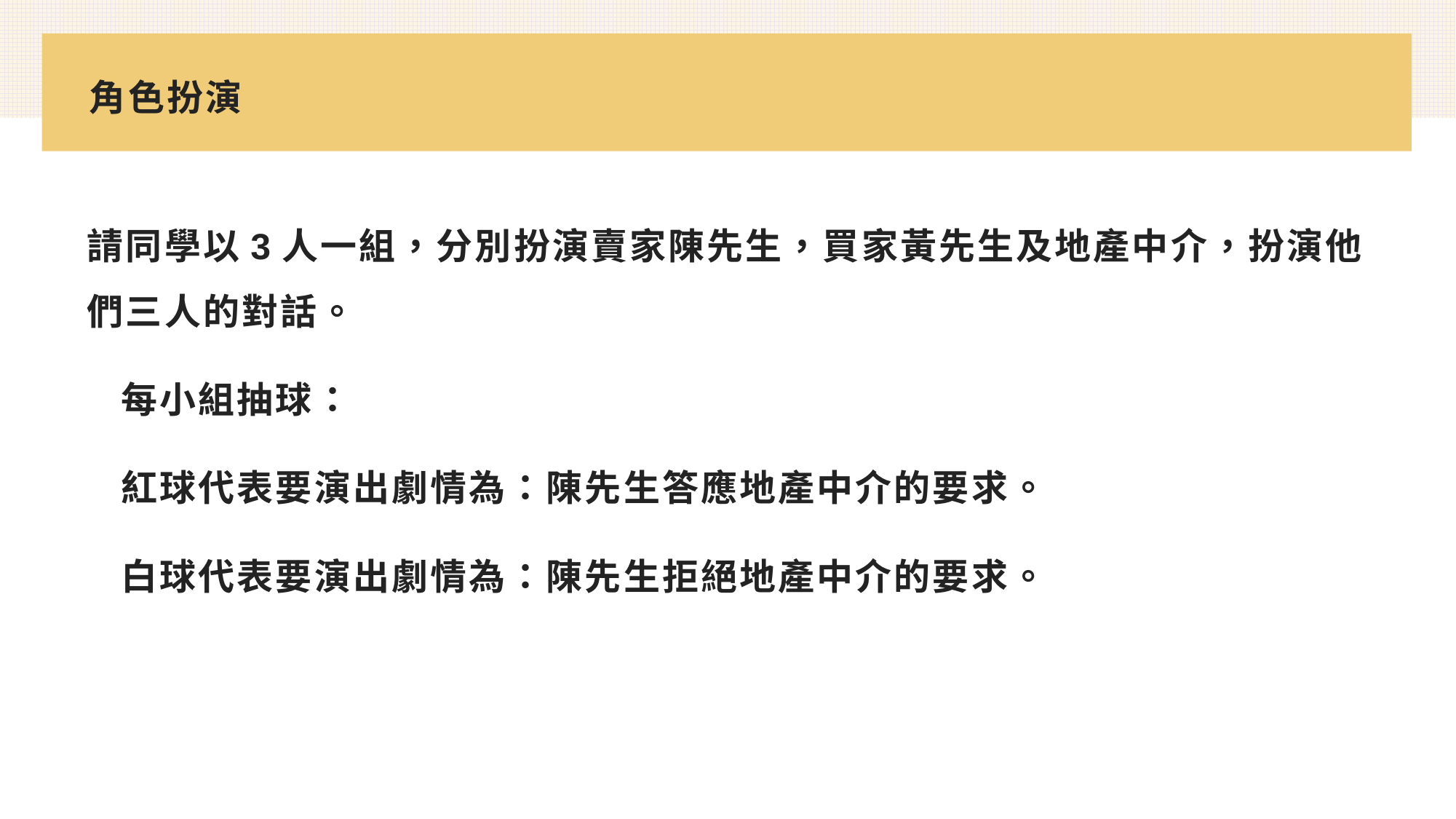

# 角色扮演
請同學以3人一組，分別扮演賣家陳先生，買家黃先生及地產中介，扮演他們三人的對話。
每小組抽球：
紅球代表要演出劇情為：陳先生答應地產中介的要求。
白球代表要演出劇情為：陳先生拒絕地產中介的要求。